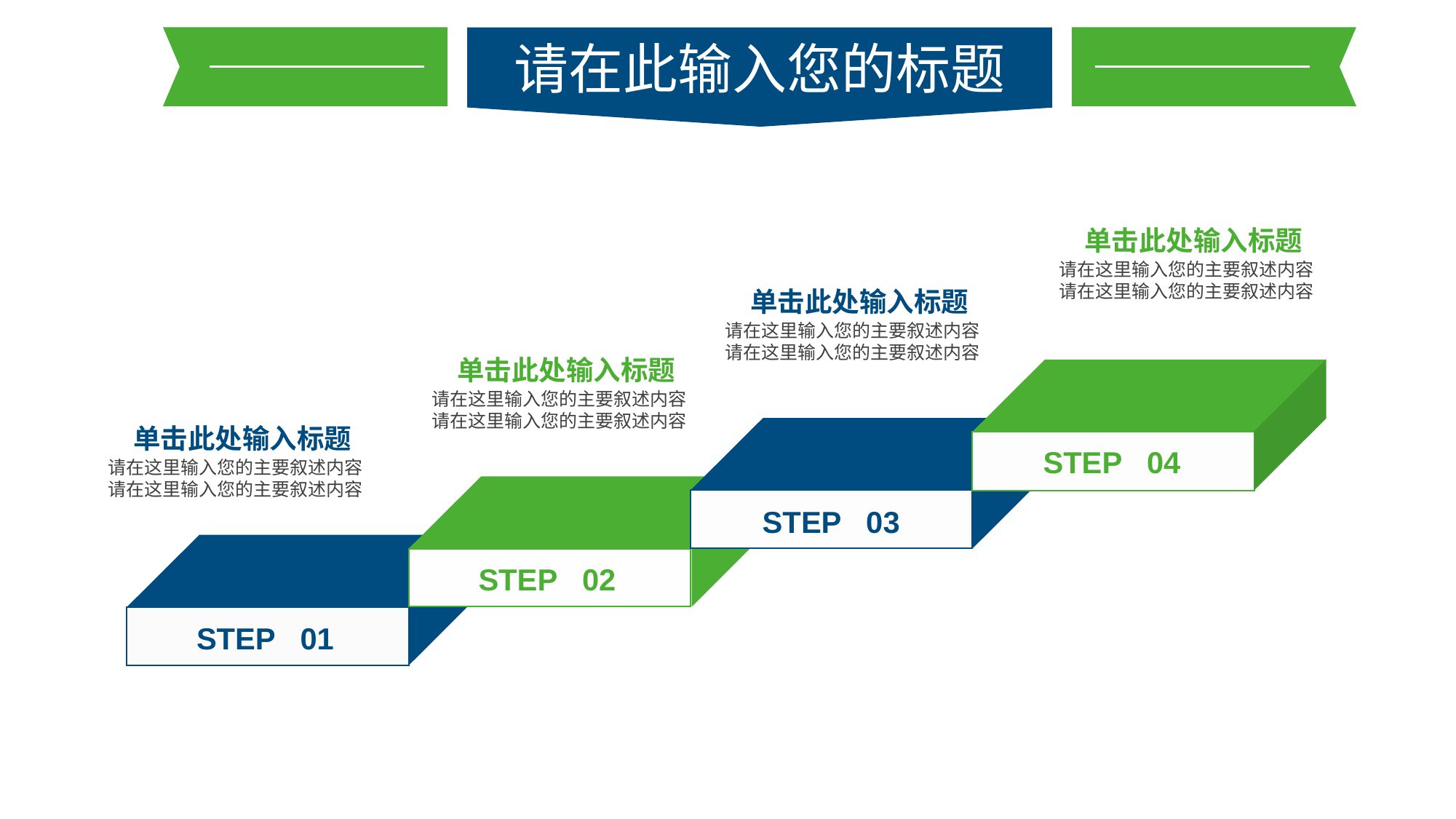

请在此输入您的标题
  单击此处输入标题
请在这里输入您的主要叙述内容
请在这里输入您的主要叙述内容

  单击此处输入标题
请在这里输入您的主要叙述内容
请在这里输入您的主要叙述内容

  单击此处输入标题
请在这里输入您的主要叙述内容
请在这里输入您的主要叙述内容

  STEP   04
  单击此处输入标题
请在这里输入您的主要叙述内容
请在这里输入您的主要叙述内容

  STEP   03

  STEP   02

  STEP   01